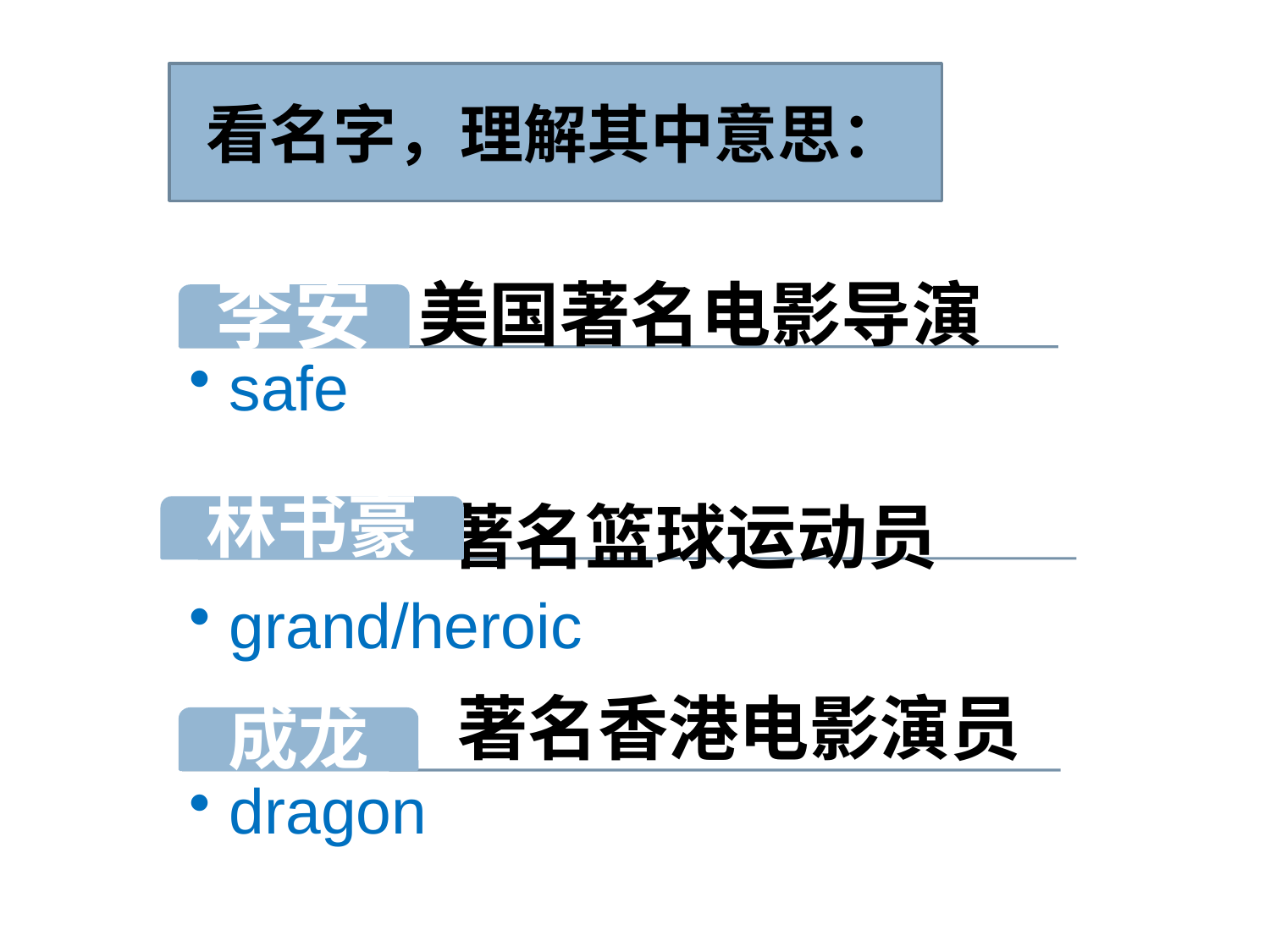

看名字，理解其中意思：
美国著名电影导演
李安
safe
著名篮球运动员
林书豪
grand/heroic
著名香港电影演员
成龙
dragon